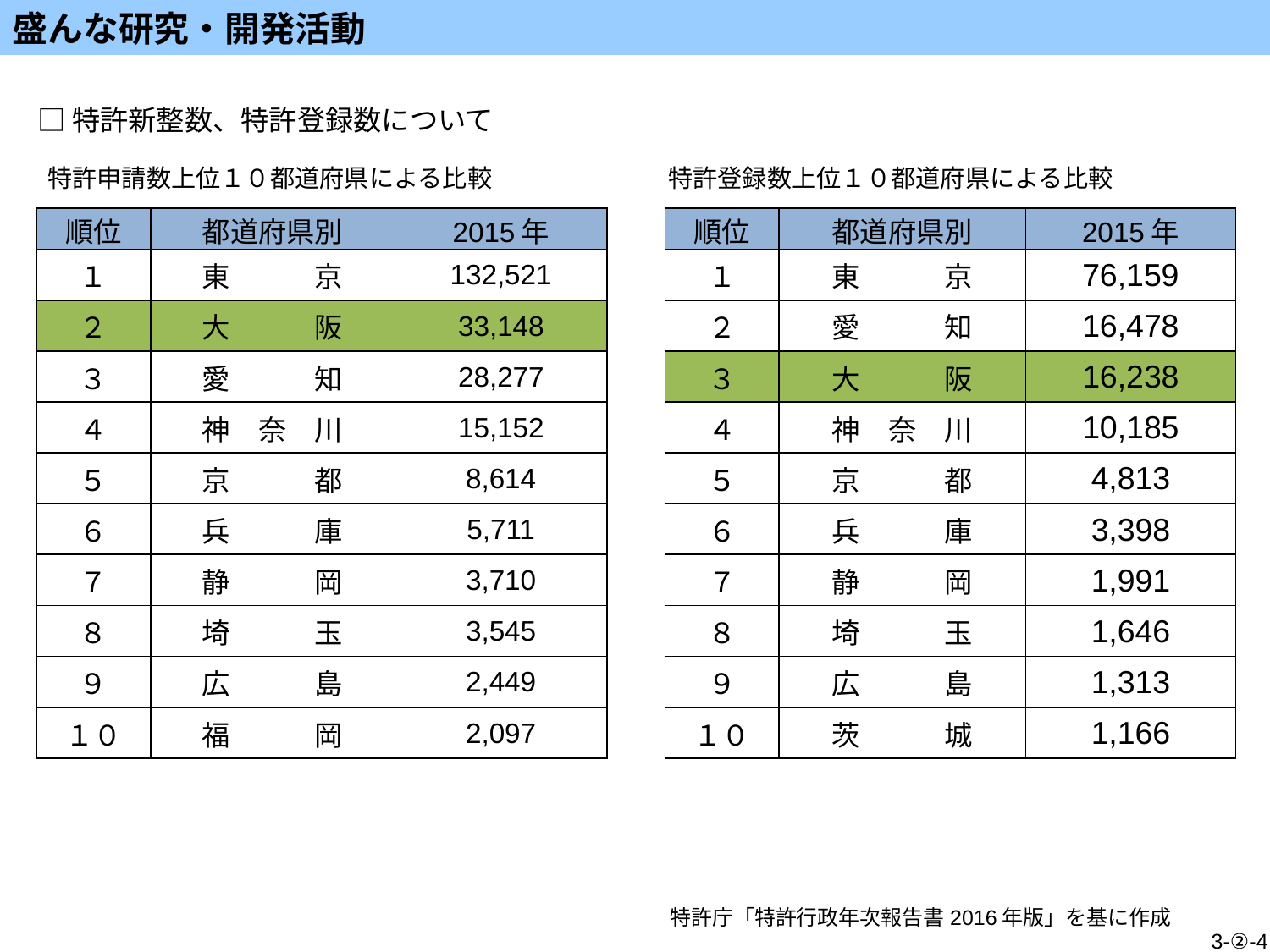

盛んな研究・開発活動
優れた学術・研究の集積を活かす（データ編）
□特許新整数、特許登録数について
特許申請数上位１０都道府県による比較
特許登録数上位１０都道府県による比較
| 順位 | 都道府県別 | 2015年 |
| --- | --- | --- |
| １ | 東　　　京 | 76,159 |
| ２ | 愛　　　知 | 16,478 |
| ３ | 大　　　阪 | 16,238 |
| ４ | 神　奈　川 | 10,185 |
| ５ | 京　　　都 | 4,813 |
| ６ | 兵　　　庫 | 3,398 |
| ７ | 静　　　岡 | 1,991 |
| ８ | 埼　　　玉 | 1,646 |
| ９ | 広　　　島 | 1,313 |
| １０ | 茨　　　城 | 1,166 |
| 順位 | 都道府県別 | 2015年 |
| --- | --- | --- |
| １ | 東　　　京 | 132,521 |
| ２ | 大　　　阪 | 33,148 |
| ３ | 愛　　　知 | 28,277 |
| ４ | 神　奈　川 | 15,152 |
| ５ | 京　　　都 | 8,614 |
| ６ | 兵　　　庫 | 5,711 |
| ７ | 静　　　岡 | 3,710 |
| ８ | 埼　　　玉 | 3,545 |
| ９ | 広　　　島 | 2,449 |
| １０ | 福　　　岡 | 2,097 |
特許庁「特許行政年次報告書2016年版」を基に作成
3-②-4